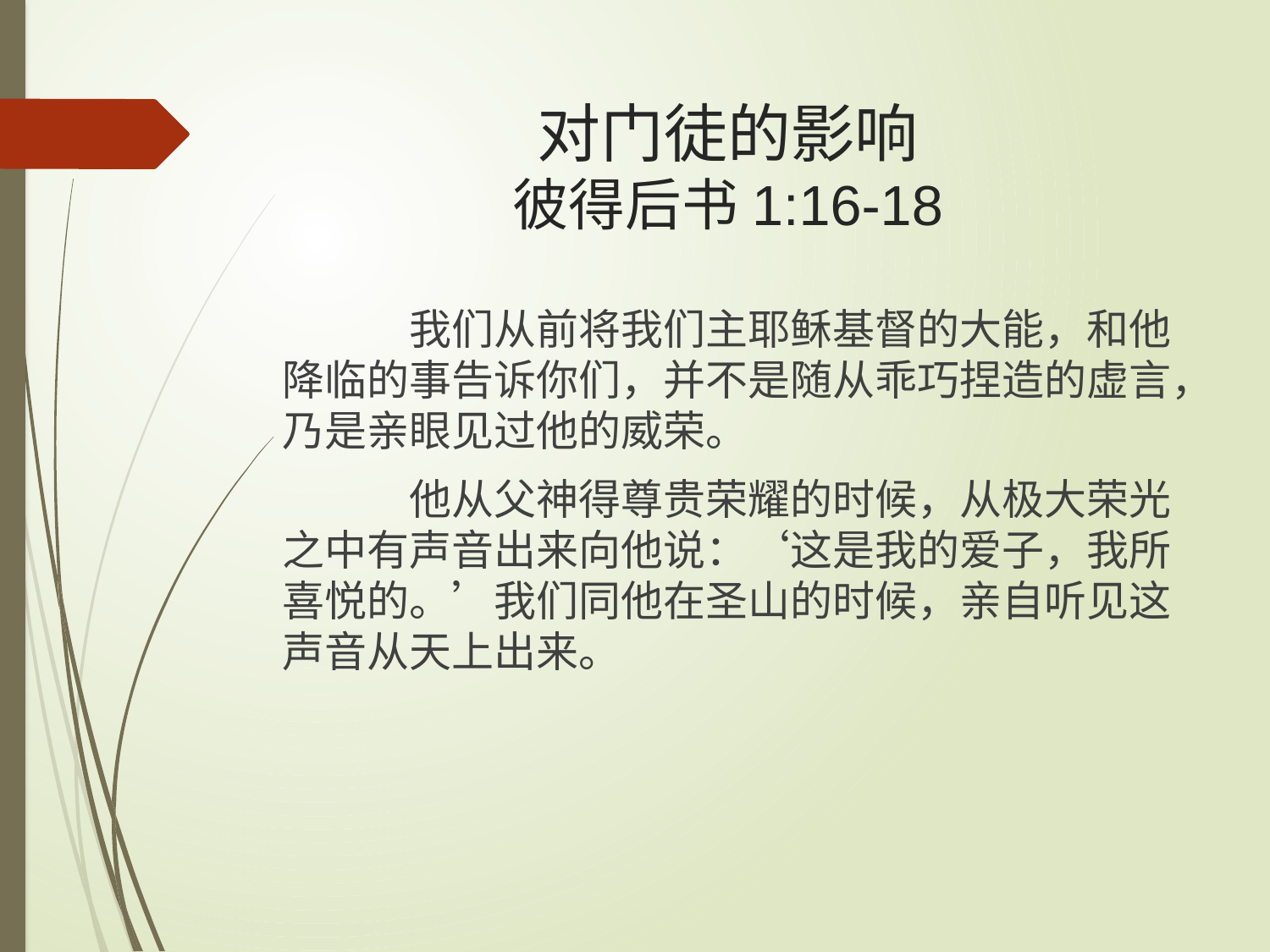

# 对门徒的影响 彼得后书1:16-18
	我们从前将我们主耶稣基督的大能，和他降临的事告诉你们，并不是随从乖巧捏造的虚言，乃是亲眼见过他的威荣。
	他从父神得尊贵荣耀的时候，从极大荣光之中有声音出来向他说：‘这是我的爱子，我所喜悦的。’我们同他在圣山的时候，亲自听见这声音从天上出来。